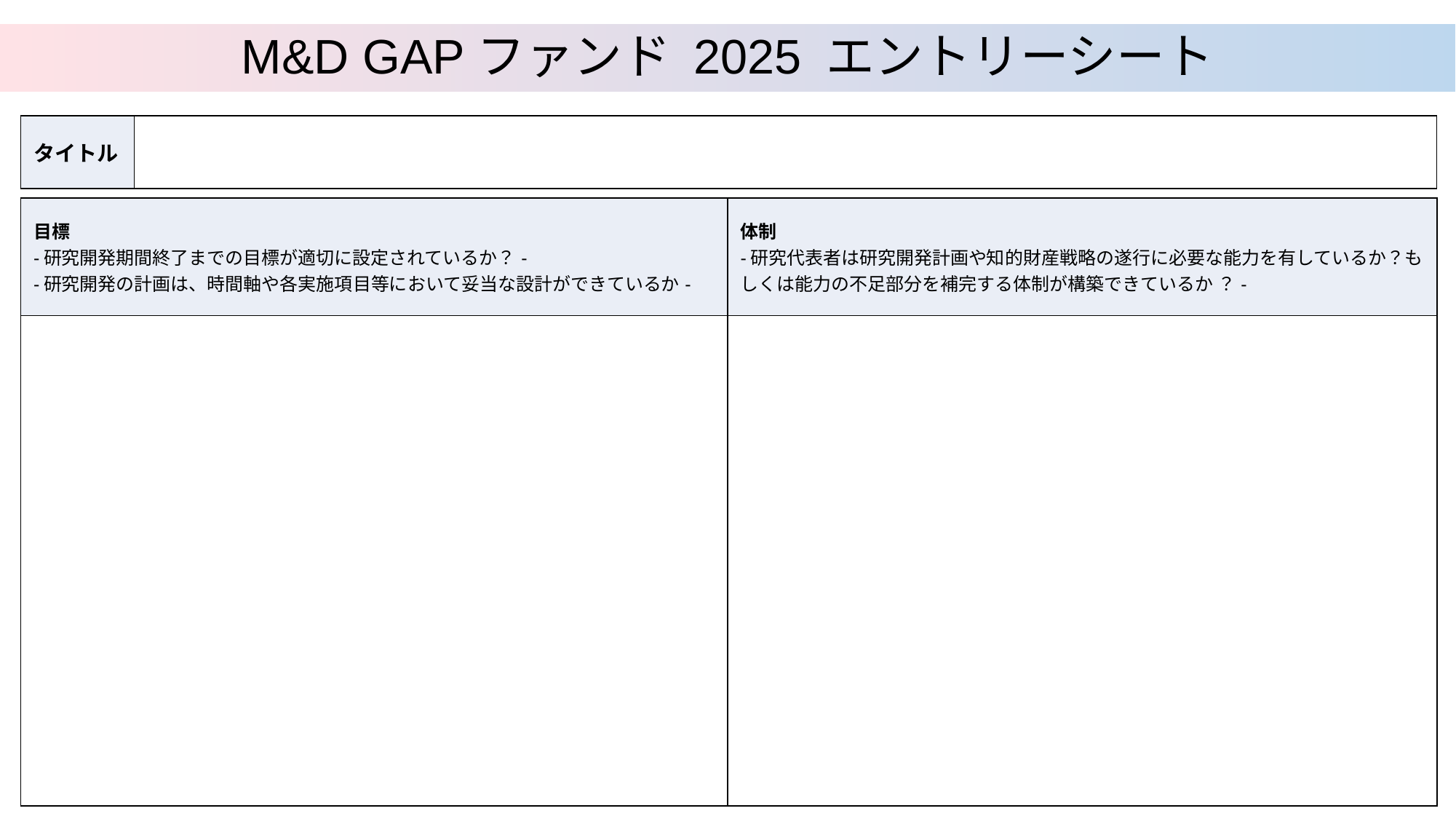

M&D GAPファンド 2025 エントリーシート
| タイトル |  |
| --- | --- |
| 目標 -研究開発期間終了までの目標が適切に設定されているか？- -研究開発の計画は、時間軸や各実施項目等において妥当な設計ができているか- | 体制 -研究代表者は研究開発計画や知的財産戦略の遂行に必要な能力を有しているか？もしくは能力の不足部分を補完する体制が構築できているか ？- |
| --- | --- |
|  |  |